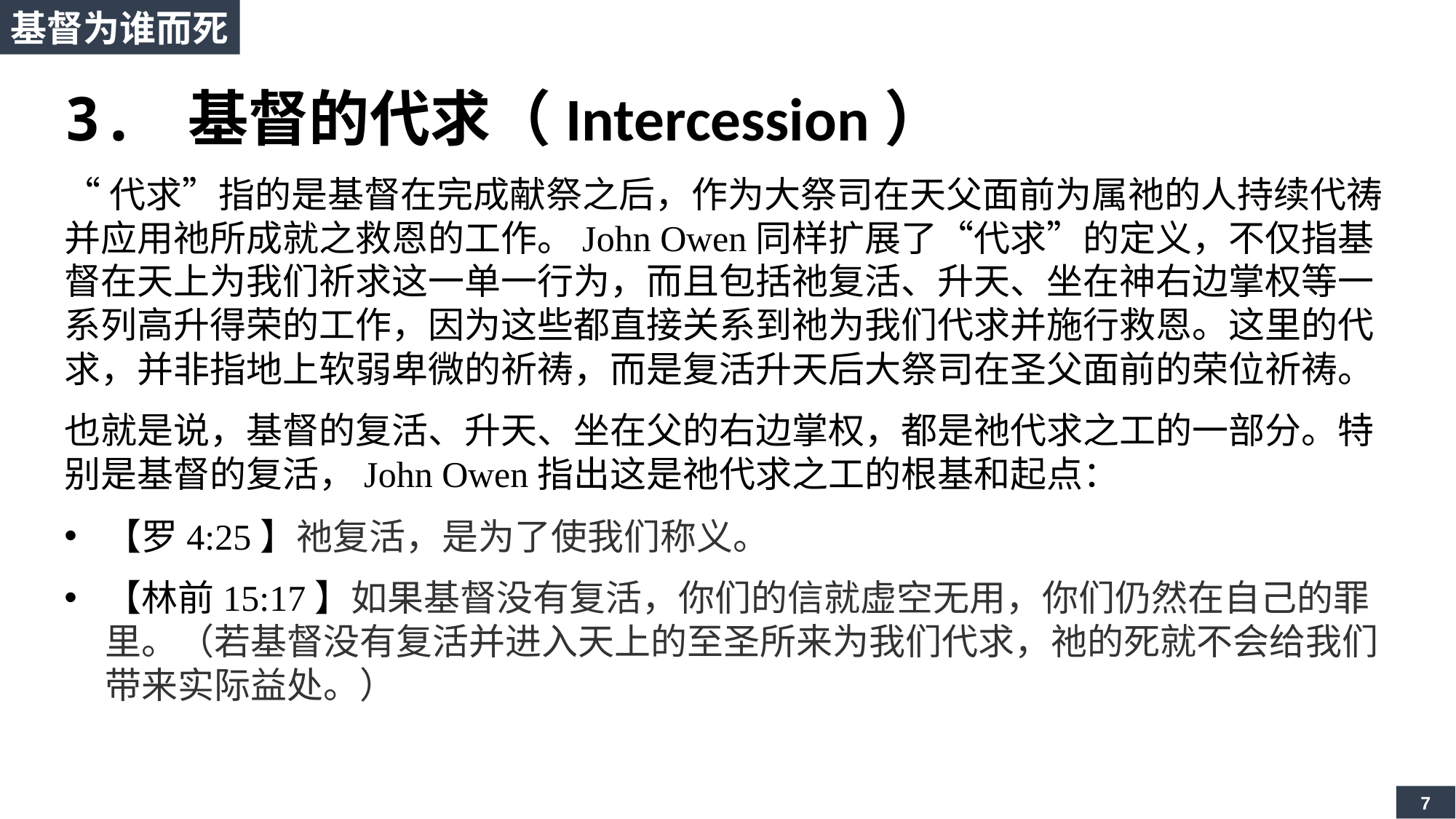

基督为谁而死
3. 基督的代求（Intercession）
“代求”指的是基督在完成献祭之后，作为大祭司在天父面前为属祂的人持续代祷并应用祂所成就之救恩的工作。John Owen同样扩展了“代求”的定义，不仅指基督在天上为我们祈求这一单一行为，而且包括祂复活、升天、坐在神右边掌权等一系列高升得荣的工作，因为这些都直接关系到祂为我们代求并施行救恩。这里的代求，并非指地上软弱卑微的祈祷，而是复活升天后大祭司在圣父面前的荣位祈祷。
也就是说，基督的复活、升天、坐在父的右边掌权，都是祂代求之工的一部分。特别是基督的复活，John Owen指出这是祂代求之工的根基和起点：
【罗4:25】祂复活，是为了使我们称义。
【林前15:17】如果基督没有复活，你们的信就虚空无用，你们仍然在自己的罪里。（若基督没有复活并进入天上的至圣所来为我们代求，祂的死就不会给我们带来实际益处。）
7